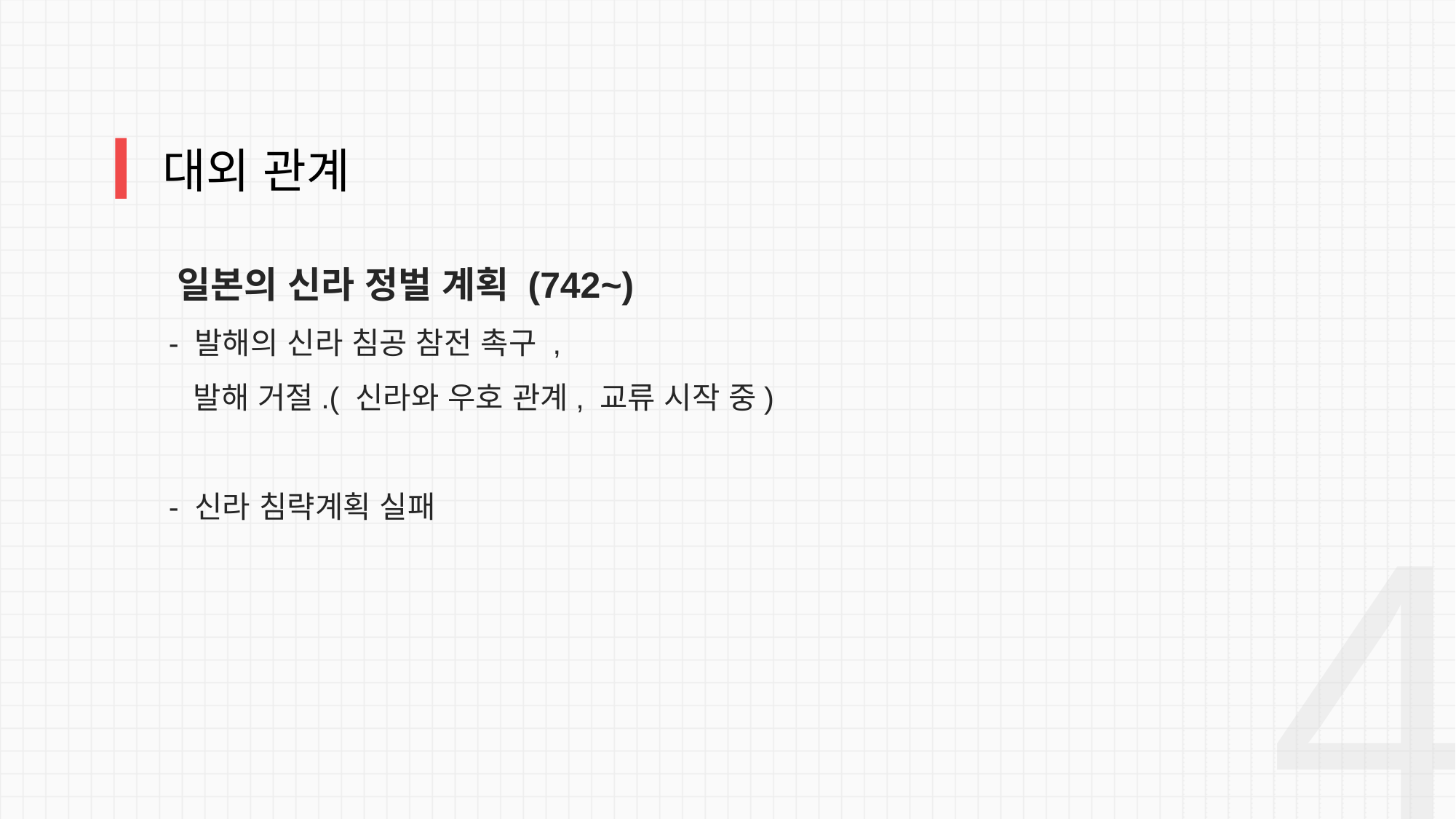

대외 관계

 일본의 신라 정벌 계획 (742~)
 - 발해의 신라 침공 참전 촉구 ,
   발해 거절.( 신라와 우호 관계, 교류 시작 중)

 - 신라 침략계획 실패
4